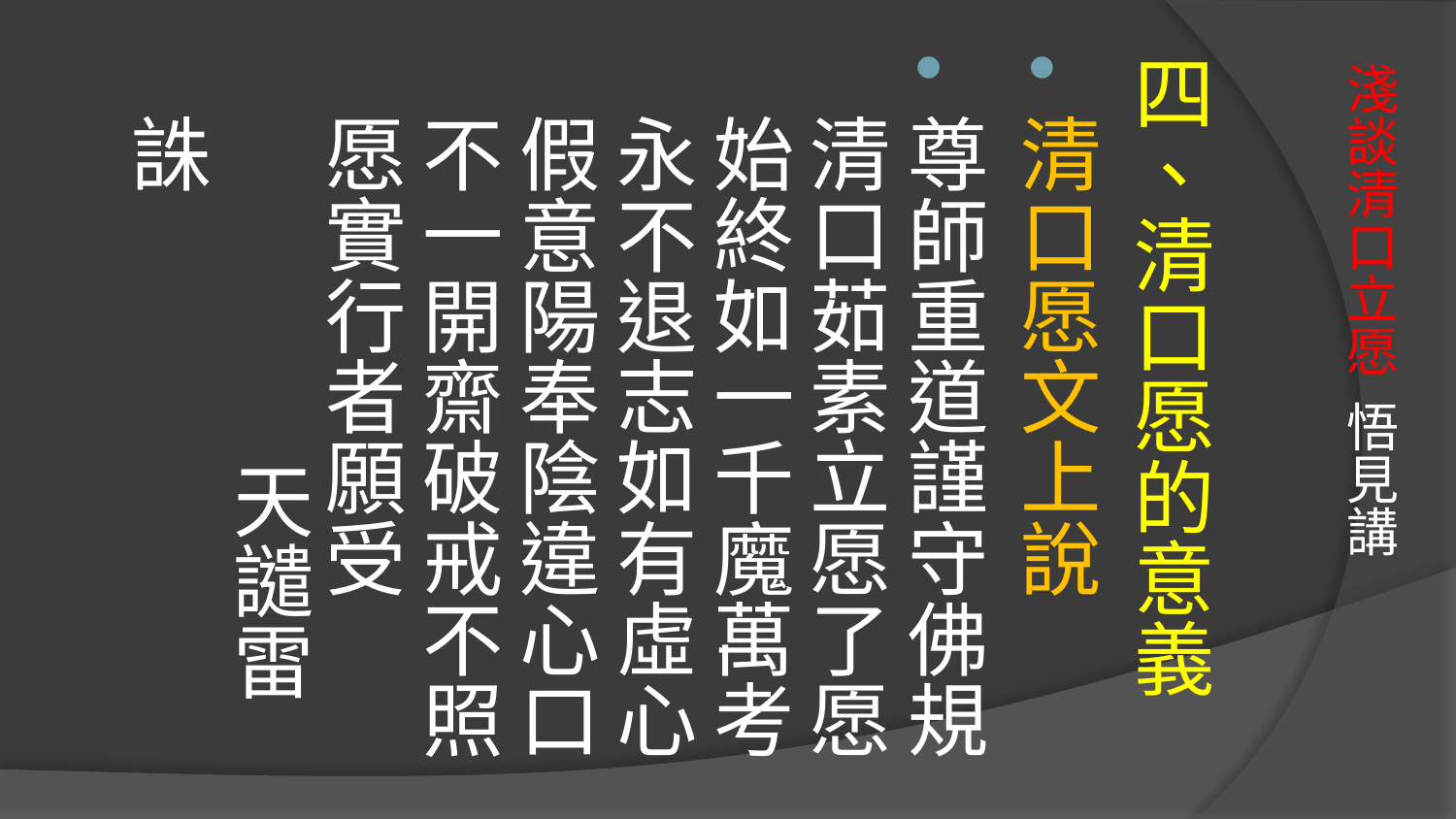

四、清口愿的意義
清口愿文上說
尊師重道謹守佛規清口茹素立愿了愿始終如一千魔萬考永不退志如有虛心假意陽奉陰違心口不一開齋破戒不照愿實行者願受                             天譴雷誅

# 淺談清口立愿  悟見講